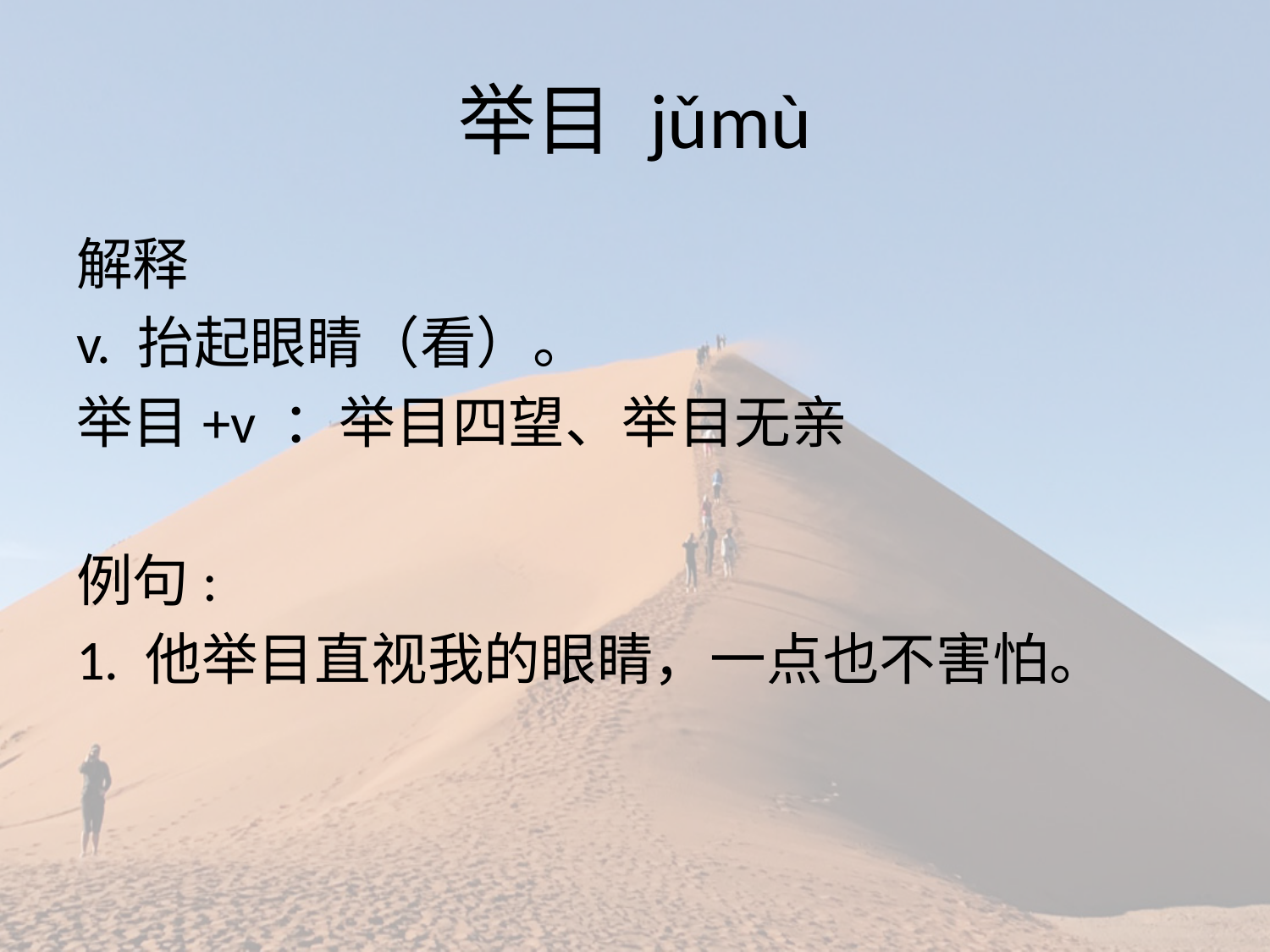

# 举目 jǔmù
解释
v. 抬起眼睛（看）。
举目+v ：举目四望、举目无亲

例句:
1. 他举目直视我的眼睛，一点也不害怕。